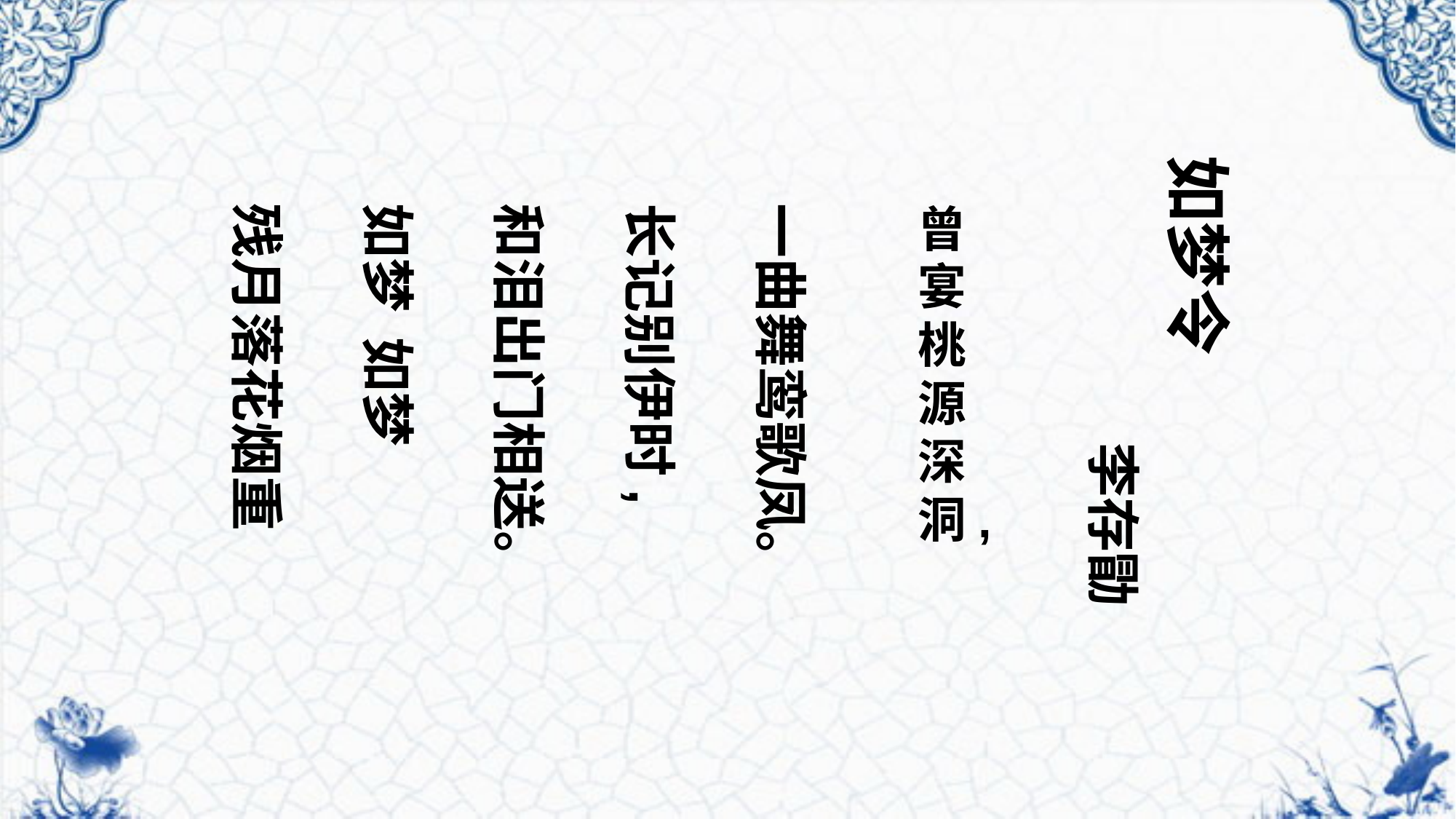

如梦令
                  李存勖
一曲舞鸾歌凤。

长记别伊时,

和泪出门相送。

如梦  如梦

残月落花烟重
曾宴桃源深洞,